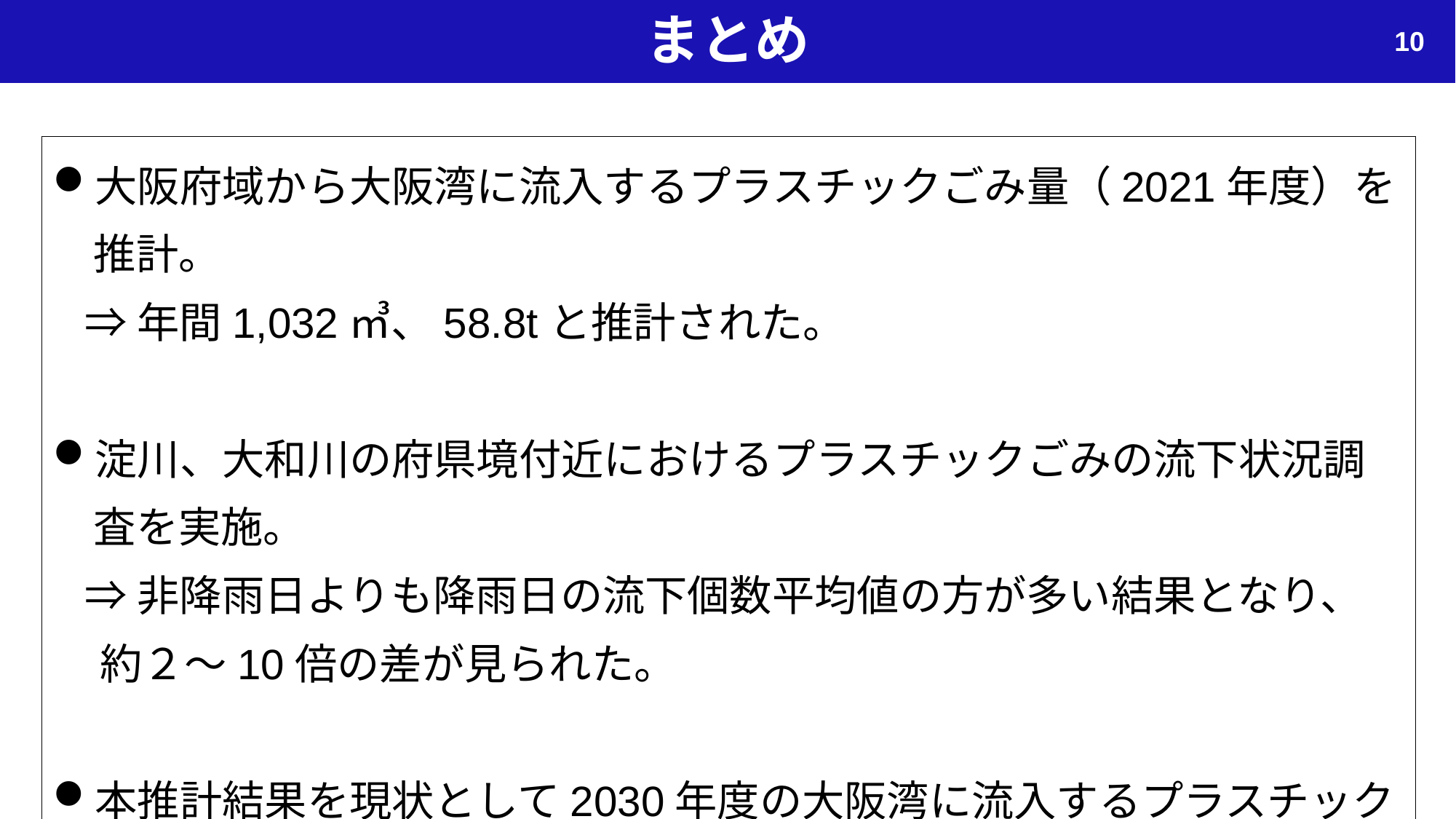

まとめ
10
大阪府域から大阪湾に流入するプラスチックごみ量（2021年度）を推計。
⇒年間1,032㎥、58.8tと推計された。

淀川、大和川の府県境付近におけるプラスチックごみの流下状況調査を実施。
⇒非降雨日よりも降雨日の流下個数平均値の方が多い結果となり、
     約２～10倍の差が見られた。

本推計結果を現状として2030年度の大阪湾に流入するプラスチックごみ量の半減に向け、効果的な発生抑制対策等を推進していく。